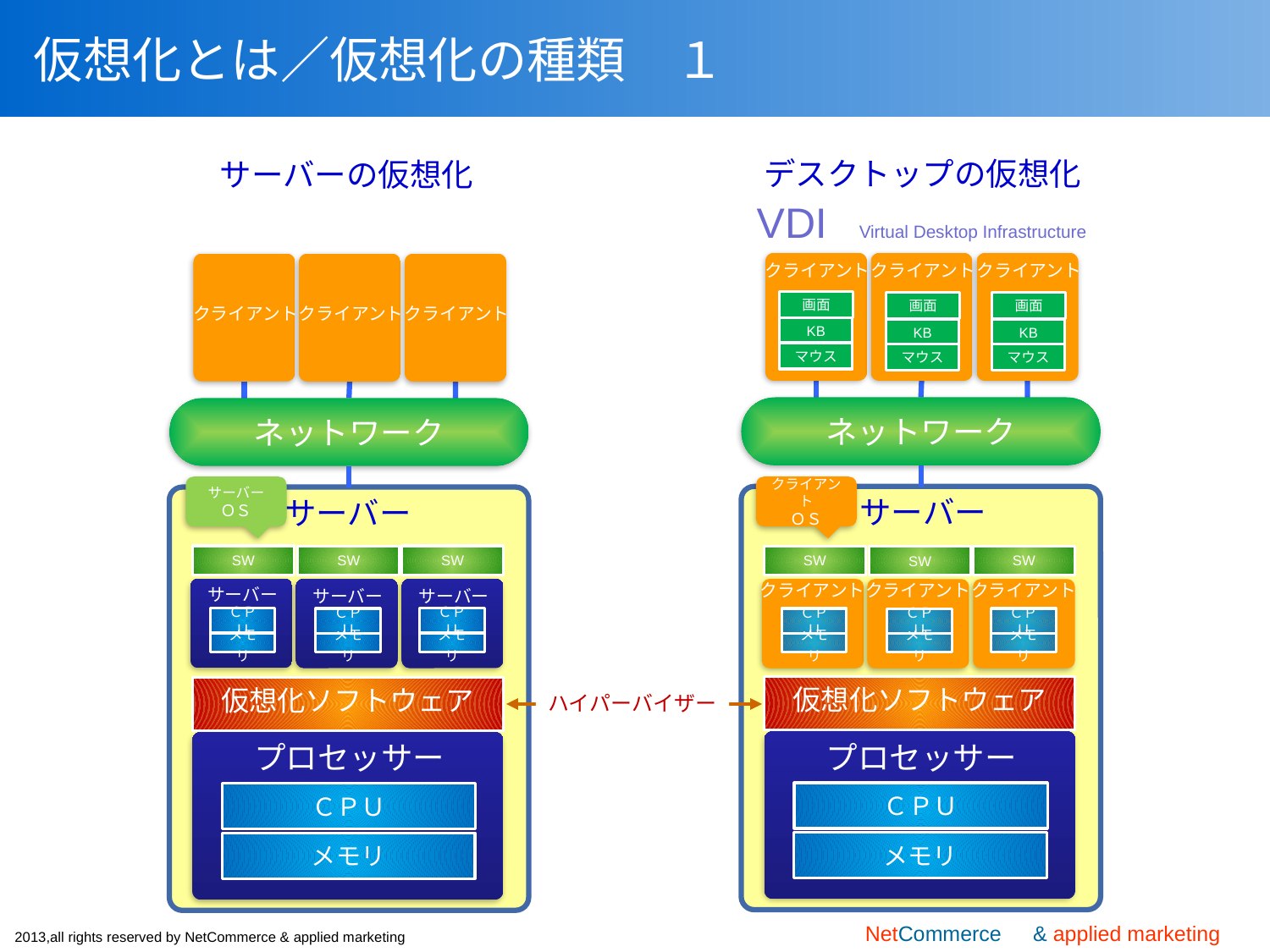

# 仮想化とは／仮想化の種類　１

デスクトップの仮想化
VDI　Virtual Desktop Infrastructure

クライアント

クライアント
クライアント
画面
画面
画面
KB
KB
KB
マウス
マウス
マウス
ネットワーク
クライアント
ＯＳ
サーバー

SW
SW
SW
クライアント
クライアント
クライアント

ＣＰＵ
ＣＰＵ
ＣＰＵ
メモリ
メモリ
メモリ
仮想化ソフトウェア

プロセッサー
ＣＰＵ
メモリ
サーバーの仮想化

クライアント
クライアント
クライアント
ネットワーク
サーバー
ＯＳ

サーバー
SW
SW
SW
サーバー

サーバー
サーバー
ＣＰＵ
ＣＰＵ
ＣＰＵ
メモリ
メモリ
メモリ
仮想化ソフトウェア
ハイパーバイザー

プロセッサー
ＣＰＵ
メモリ